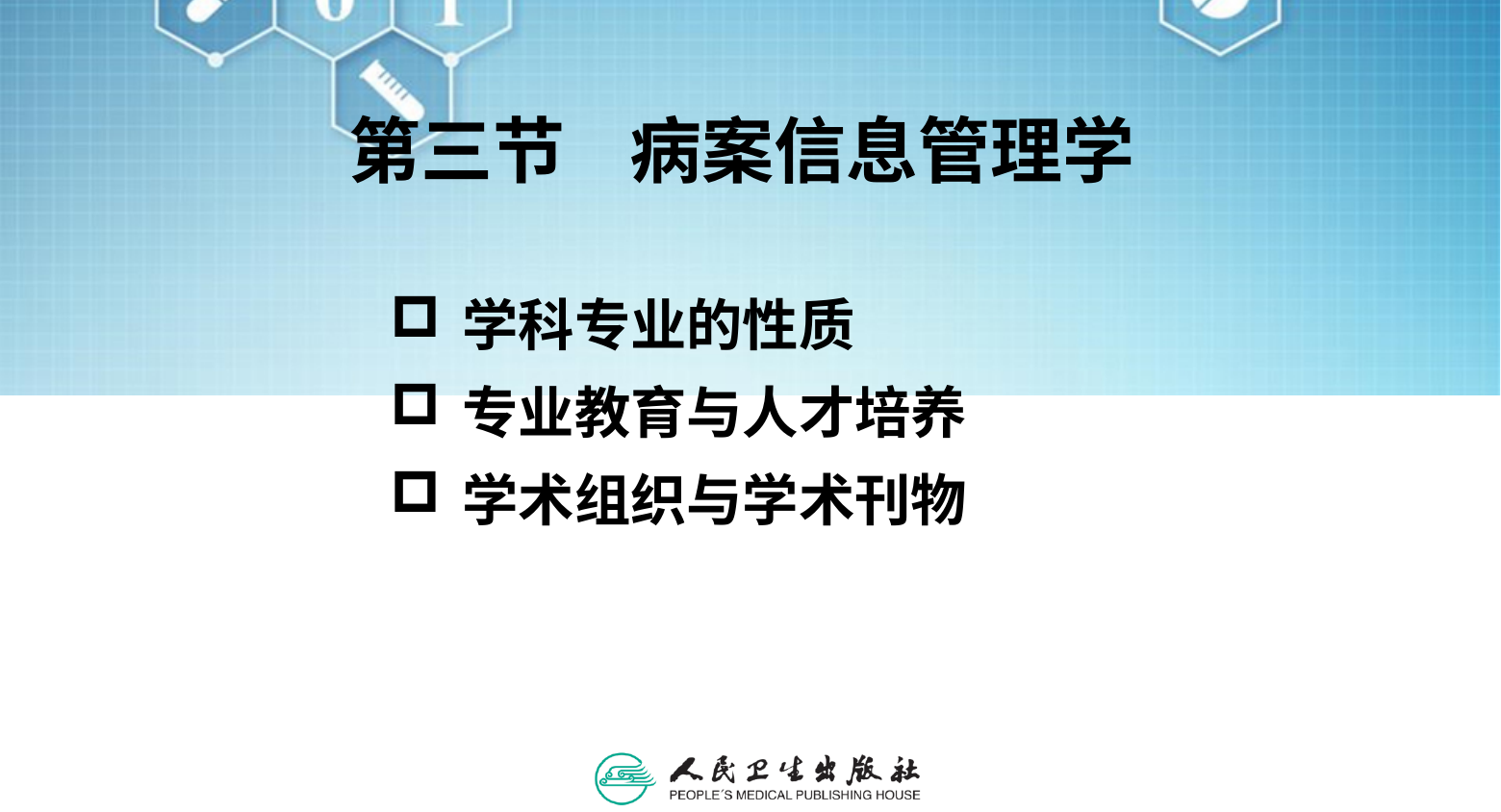

第三节    病案信息管理学
学科专业的性质
专业教育与人才培养
学术组织与学术刊物